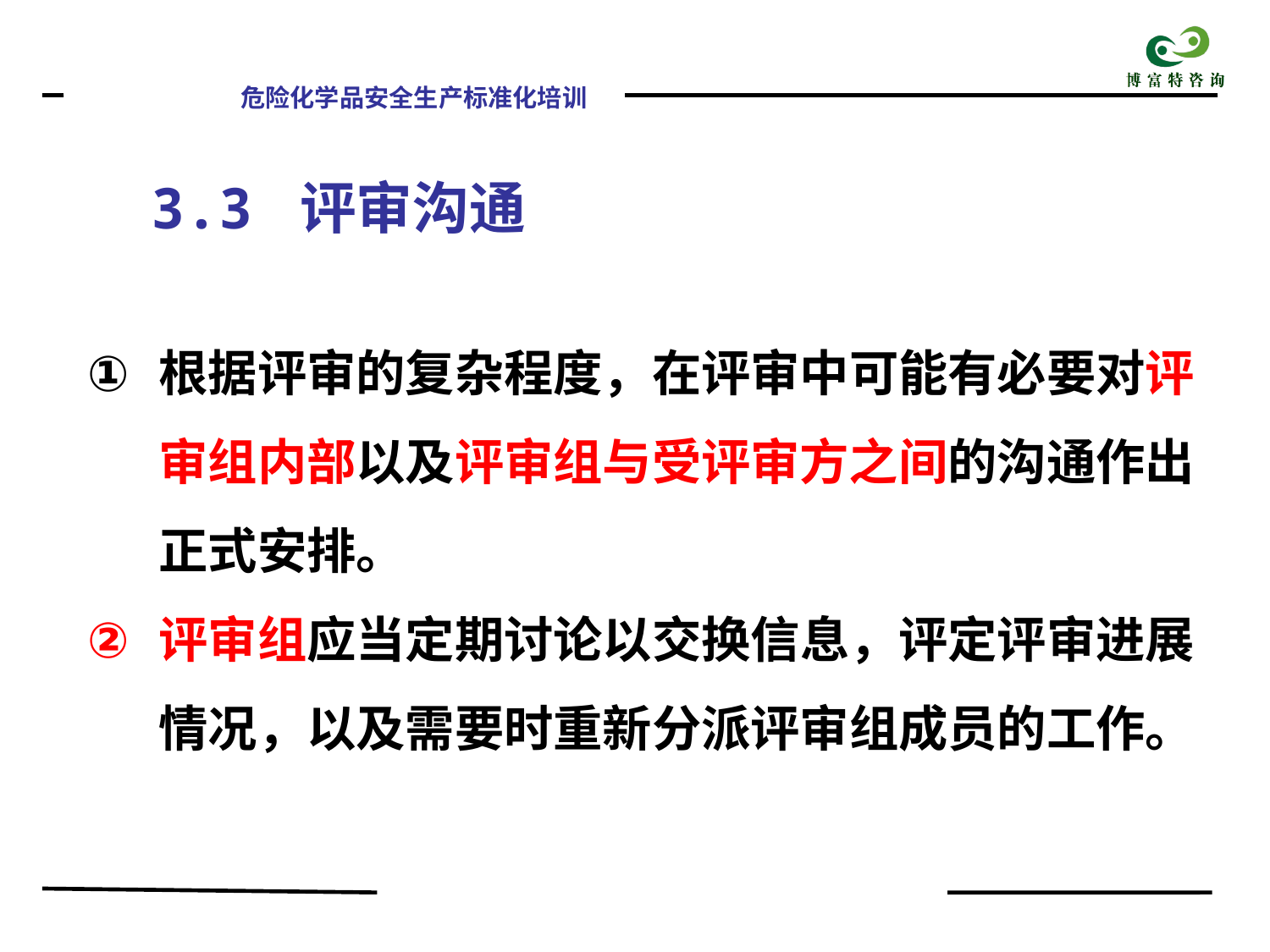

3.3 评审沟通
根据评审的复杂程度，在评审中可能有必要对评审组内部以及评审组与受评审方之间的沟通作出正式安排。
评审组应当定期讨论以交换信息，评定评审进展情况，以及需要时重新分派评审组成员的工作。